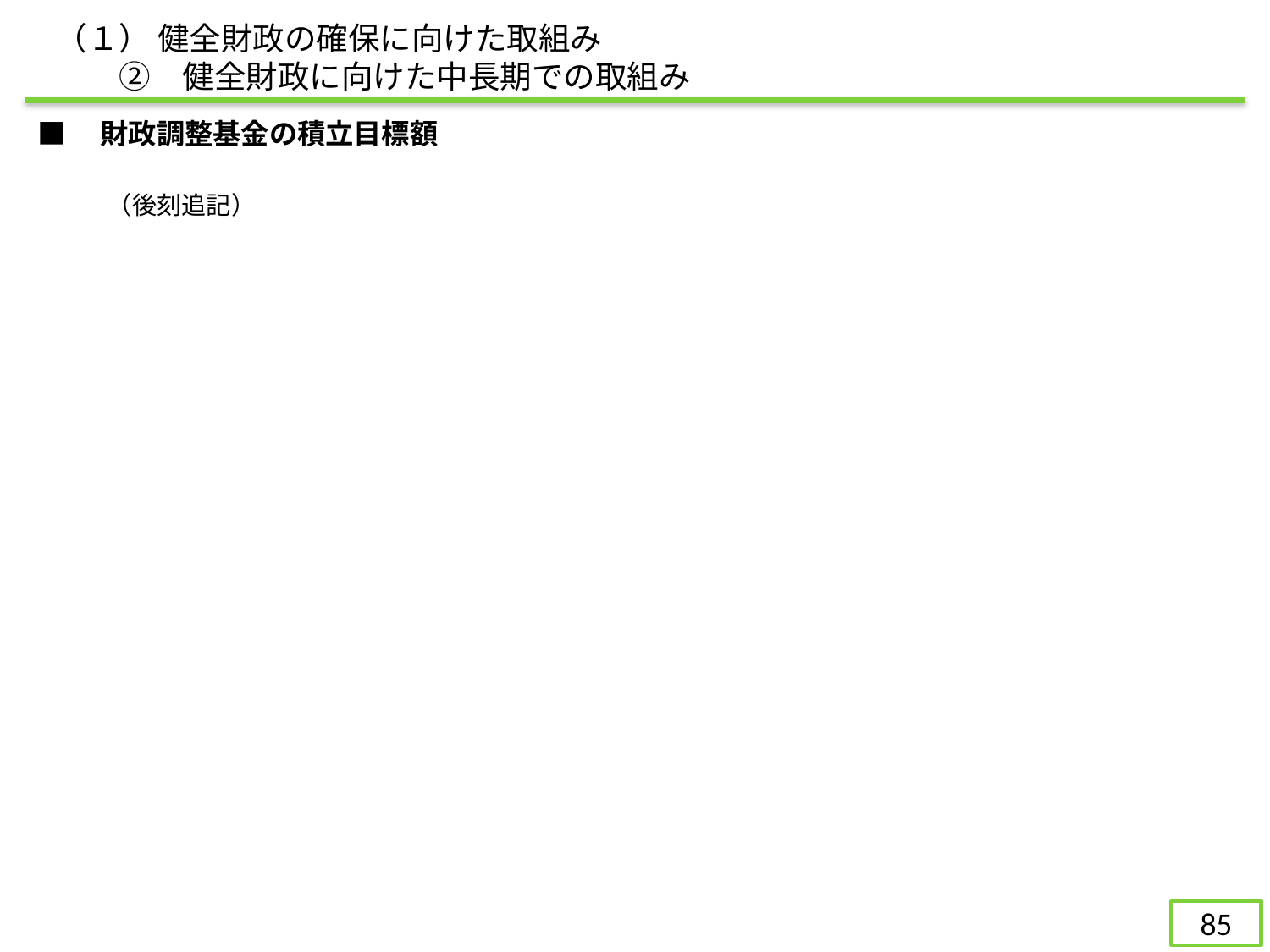

（１） 健全財政の確保に向けた取組み
　　②　健全財政に向けた中長期での取組み
■　財政調整基金の積立目標額
（後刻追記）
85